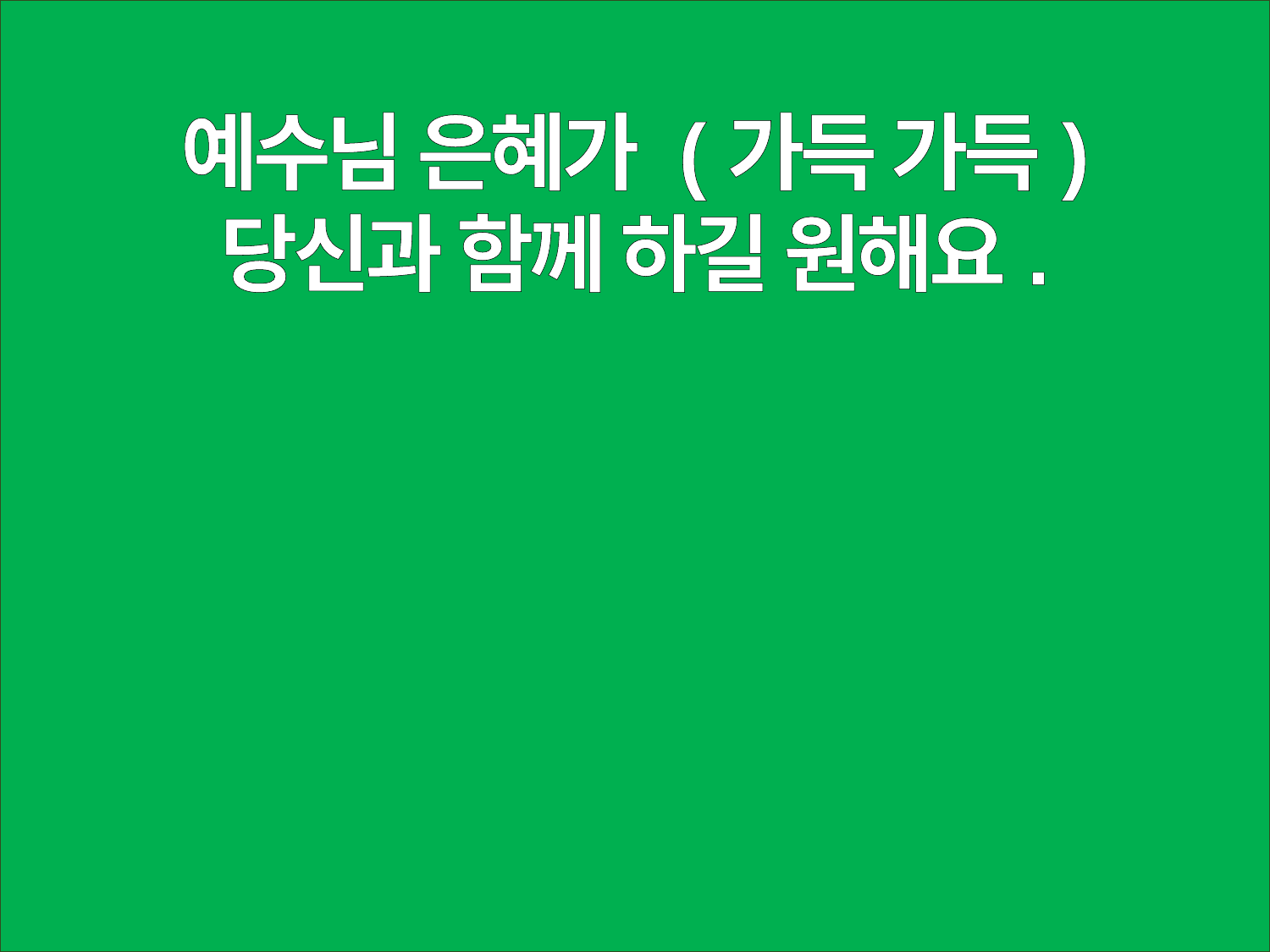

예수님 은혜가 (가득 가득)
당신과 함께 하길 원해요.